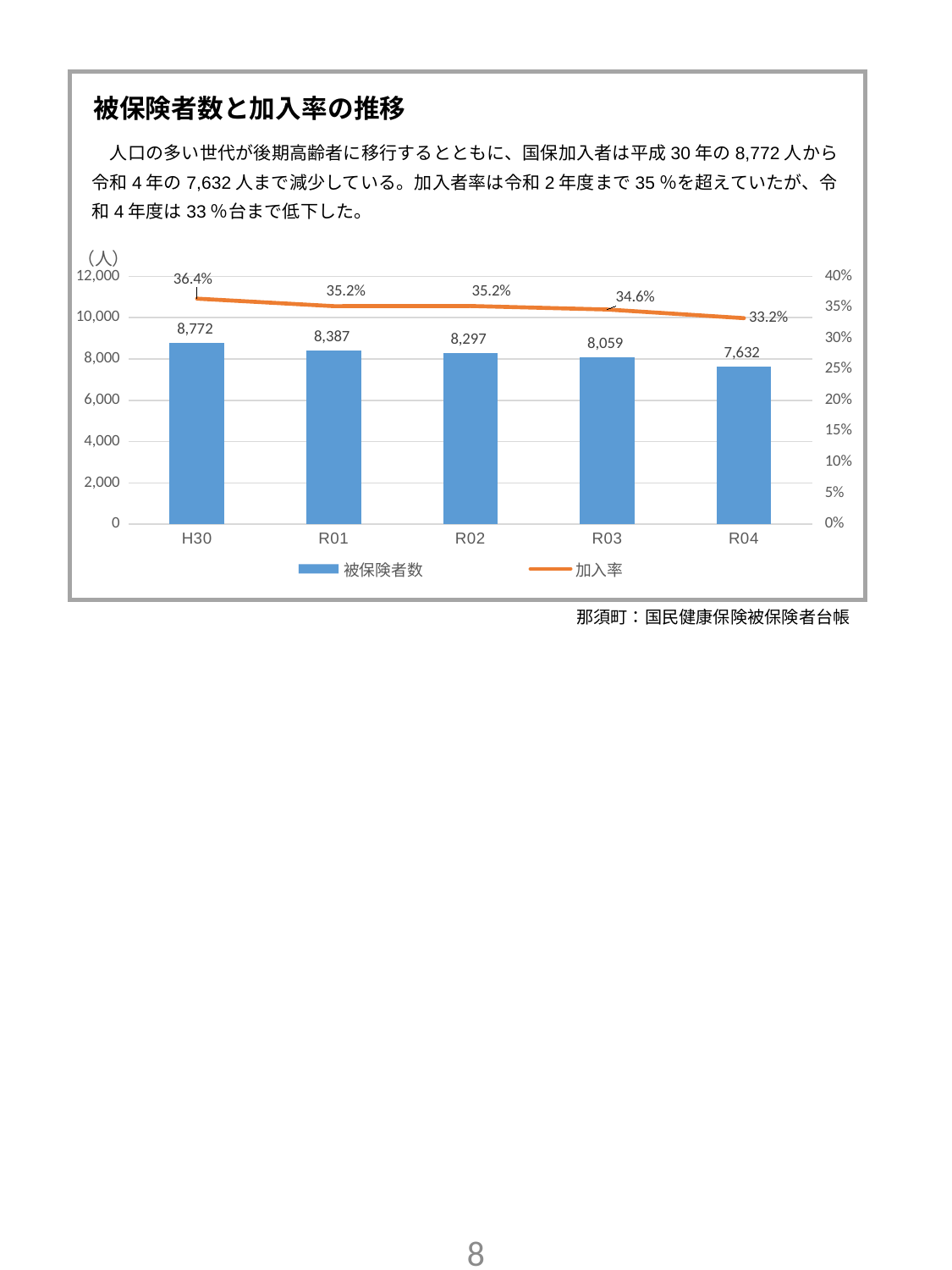

被保険者数と加入率の推移
　人口の多い世代が後期高齢者に移行するとともに、国保加入者は平成30年の8,772人から令和4年の7,632人まで減少している。加入者率は令和2年度まで35％を超えていたが、令和4年度は33％台まで低下した。

### Chart

| Category | 被保険者数 | 加入率 |
|---|---|---|
| H30 | 8772.0 | 0.363793203553329 |
| R01 | 8387.0 | 0.3517476241203164 |
| R02 | 8297.0 | 0.35194061505832447 |
| R03 | 8059.0 | 0.3463644412353765 |
| R04 | 7632.0 | 0.33240707671669617 |
那須町：国民健康保険被保険者台帳
8